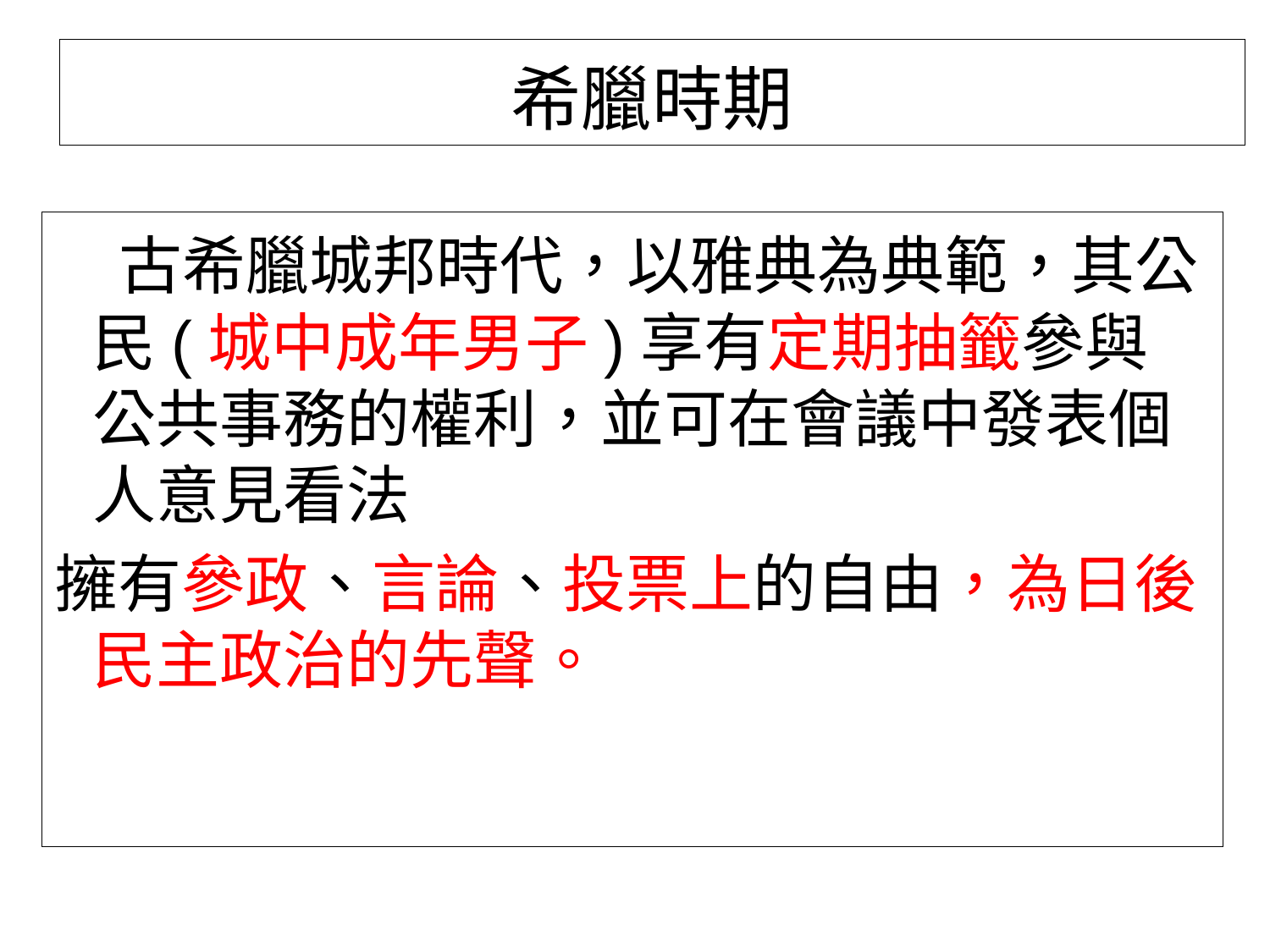

希臘時期
   古希臘城邦時代，以雅典為典範，其公民(城中成年男子)享有定期抽籤參與公共事務的權利，並可在會議中發表個人意見看法
擁有參政、言論、投票上的自由，為日後民主政治的先聲。